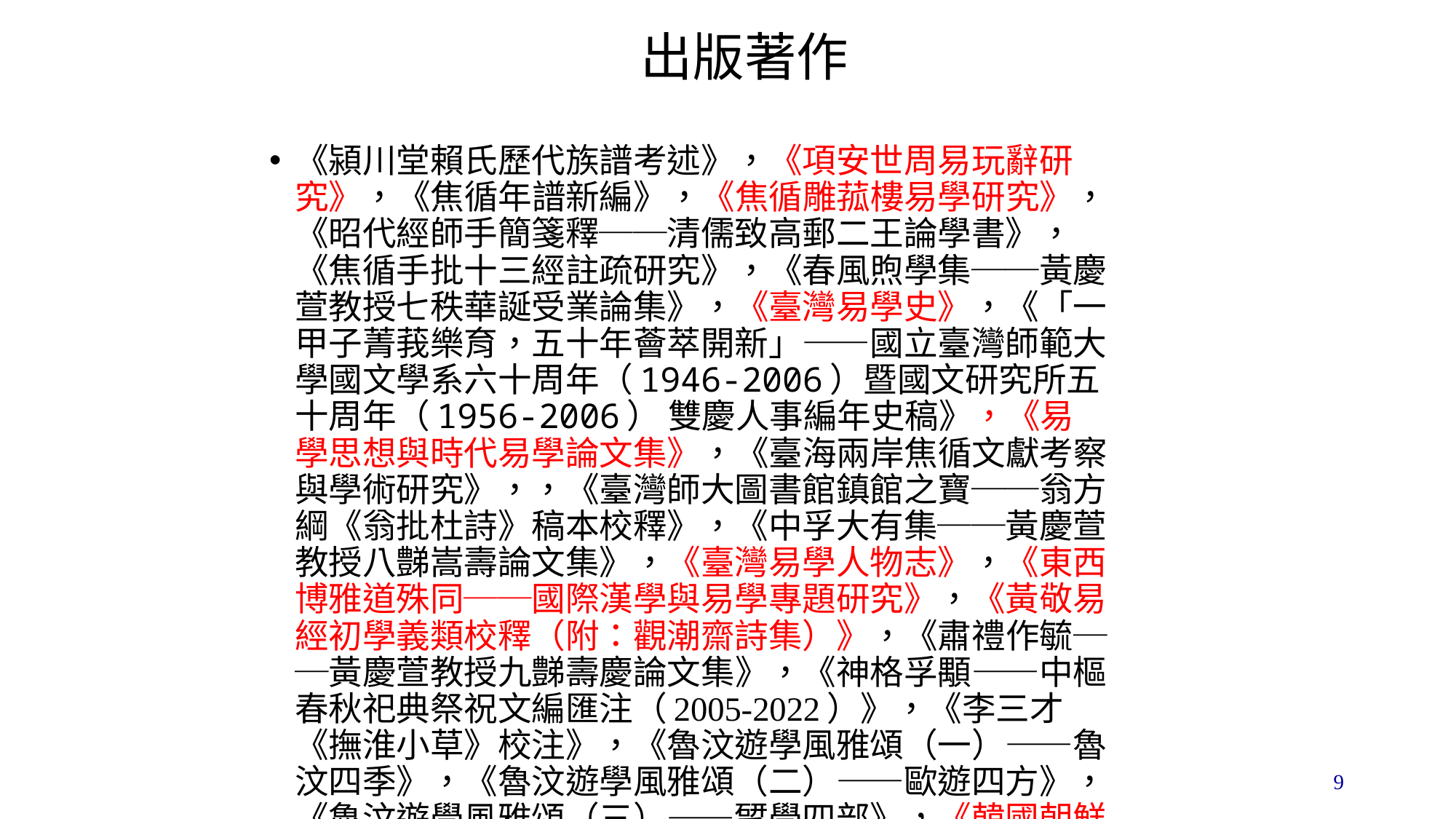

# 出版著作
《潁川堂賴氏歷代族譜考述》，《項安世周易玩辭研究》，《焦循年譜新編》，《焦循雕菰樓易學研究》，《昭代經師手簡箋釋──清儒致高郵二王論學書》，《焦循手批十三經註疏研究》，《春風煦學集──黃慶萱教授七秩華誕受業論集》，《臺灣易學史》，《「一甲子菁莪樂育，五十年薈萃開新」——國立臺灣師範大學國文學系六十周年（1946-2006）暨國文研究所五十周年（1956-2006） 雙慶人事編年史稿》，《易學思想與時代易學論文集》，《臺海兩岸焦循文獻考察與學術研究》，，《臺灣師大圖書館鎮館之寶──翁方綱《翁批杜詩》稿本校釋》，《中孚大有集──黃慶萱教授八豑嵩壽論文集》，《臺灣易學人物志》，《東西博雅道殊同──國際漢學與易學專題研究》，《黃敬易經初學義類校釋（附：觀潮齋詩集）》，《肅禮作毓──黃慶萱教授九豑壽慶論文集》，《神格孚顒——中樞春秋祀典祭祝文編匯注（2005-2022）》，《李三才《撫淮小草》校注》，《魯汶遊學風雅頌（一）——魯汶四季》，《魯汶遊學風雅頌（二）——歐遊四方》，《魯汶遊學風雅頌（三）——揅學四部》，《韓國朝鮮王朝易學研究》。

9